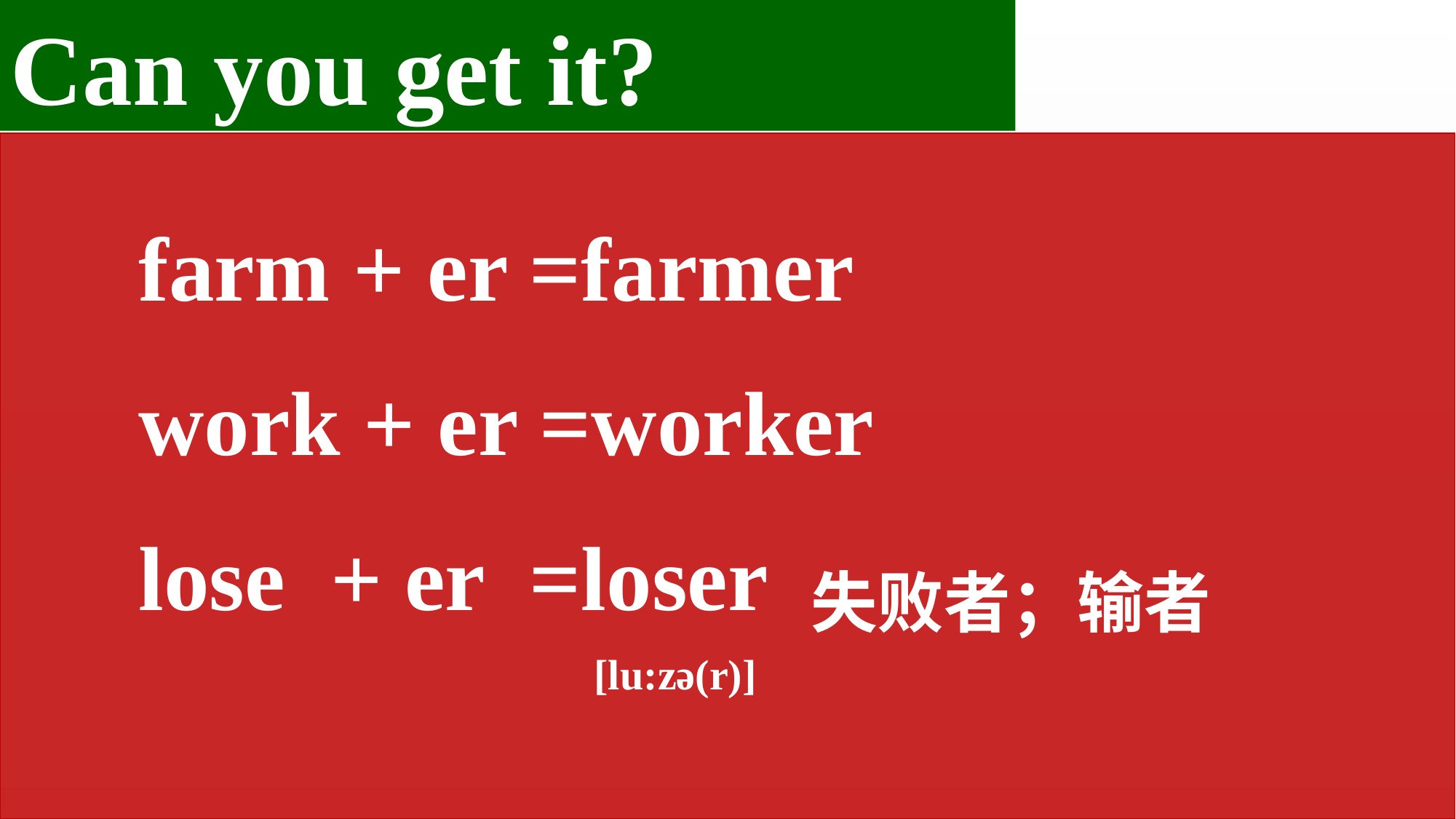

Can you get it?

farm + er =farmer
work + er =worker
lose  + er  =loser
失败者；输者
[lu:zə(r)]